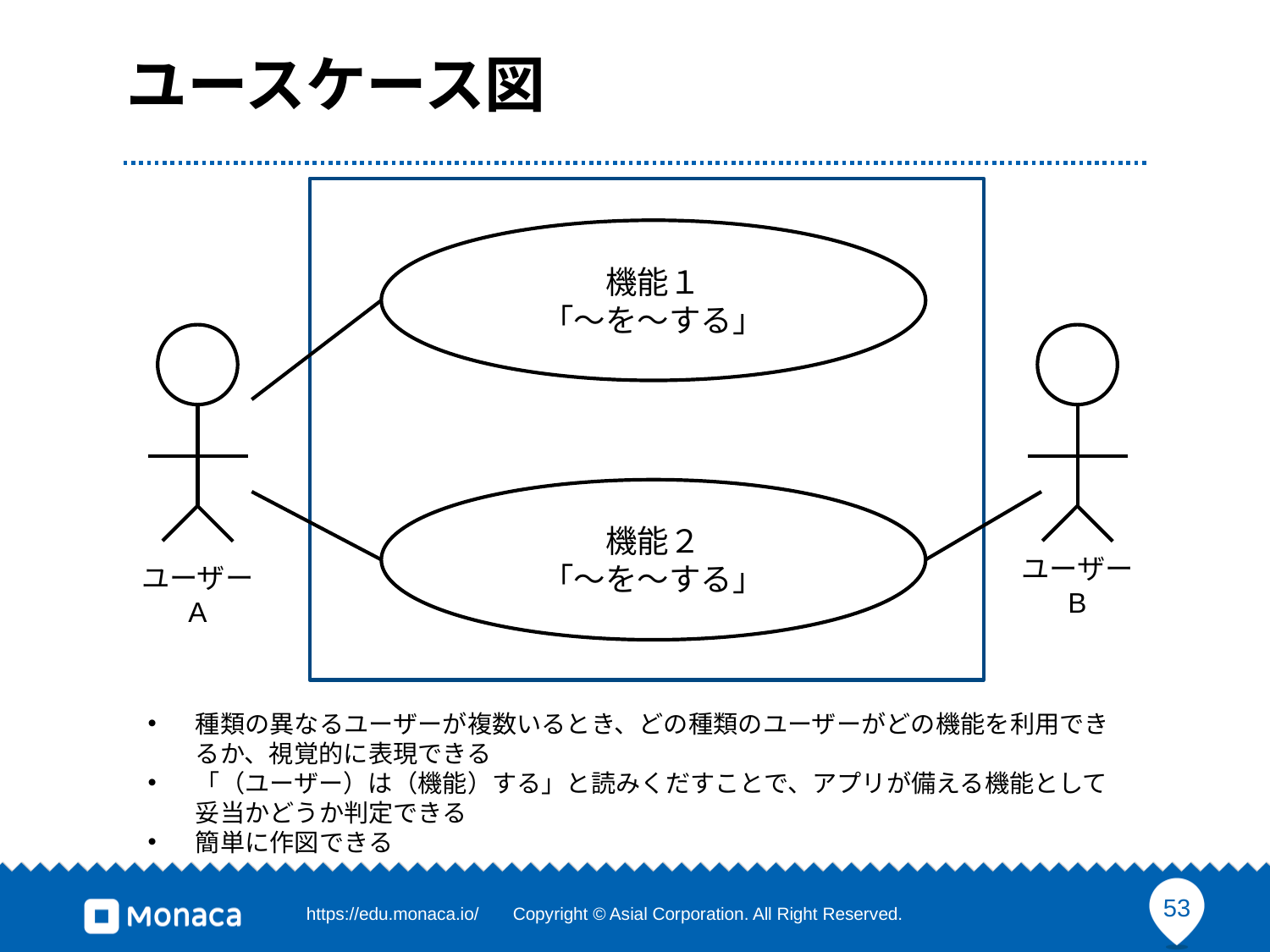

# ユースケース図

機能１
「〜を〜する」

機能２
「〜を〜する」
ユーザー
B
ユーザー
A

種類の異なるユーザーが複数いるとき、どの種類のユーザーがどの機能を利用できるか、視覚的に表現できる
「（ユーザー）は（機能）する」と読みくだすことで、アプリが備える機能として妥当かどうか判定できる
簡単に作図できる